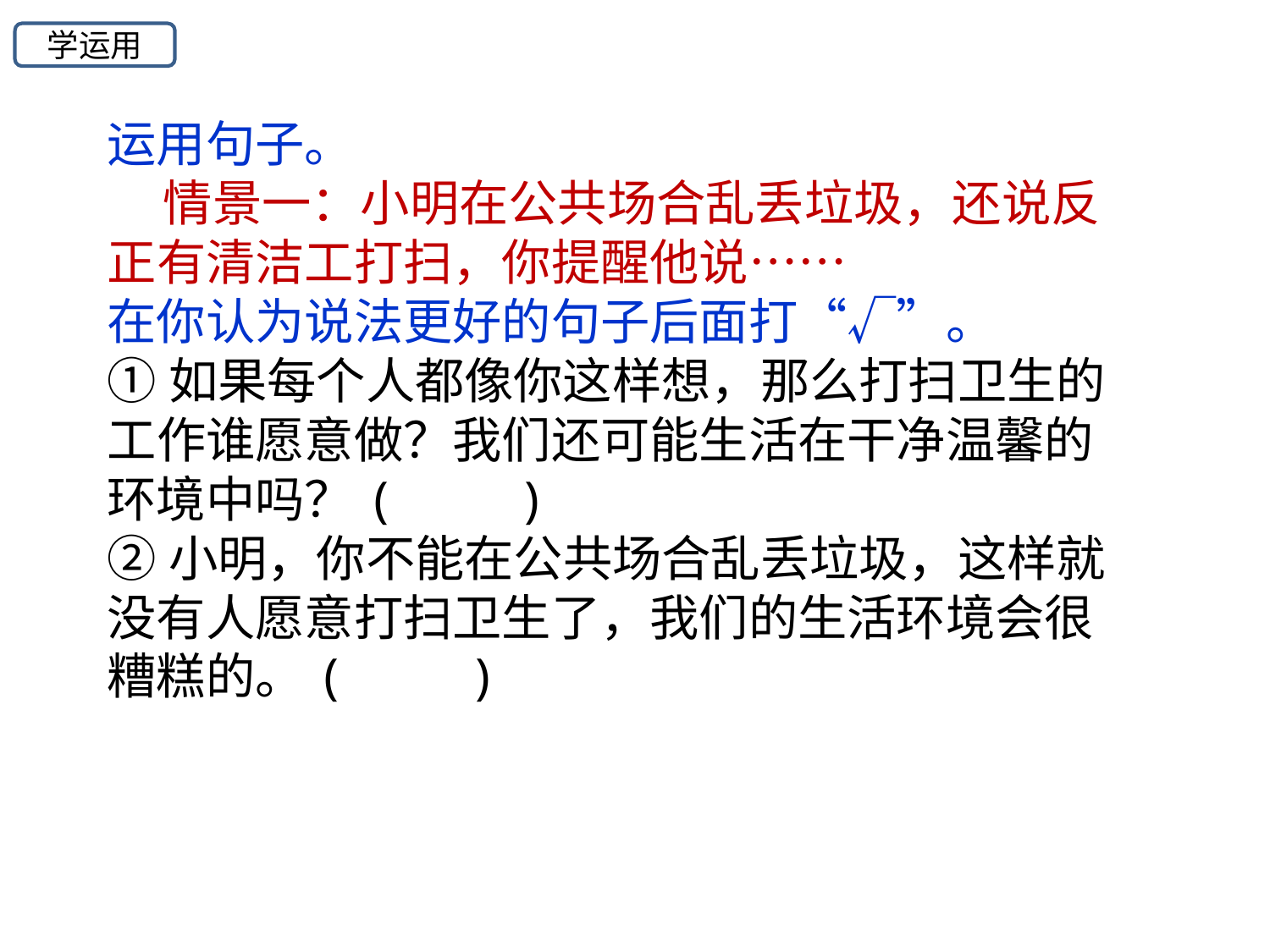

学运用
运用句子。
    情景一：小明在公共场合乱丢垃圾，还说反正有清洁工打扫，你提醒他说……
在你认为说法更好的句子后面打“√”。
①如果每个人都像你这样想，那么打扫卫生的工作谁愿意做？我们还可能生活在干净温馨的环境中吗？(　　)
②小明，你不能在公共场合乱丢垃圾，这样就没有人愿意打扫卫生了，我们的生活环境会很糟糕的。(　　)